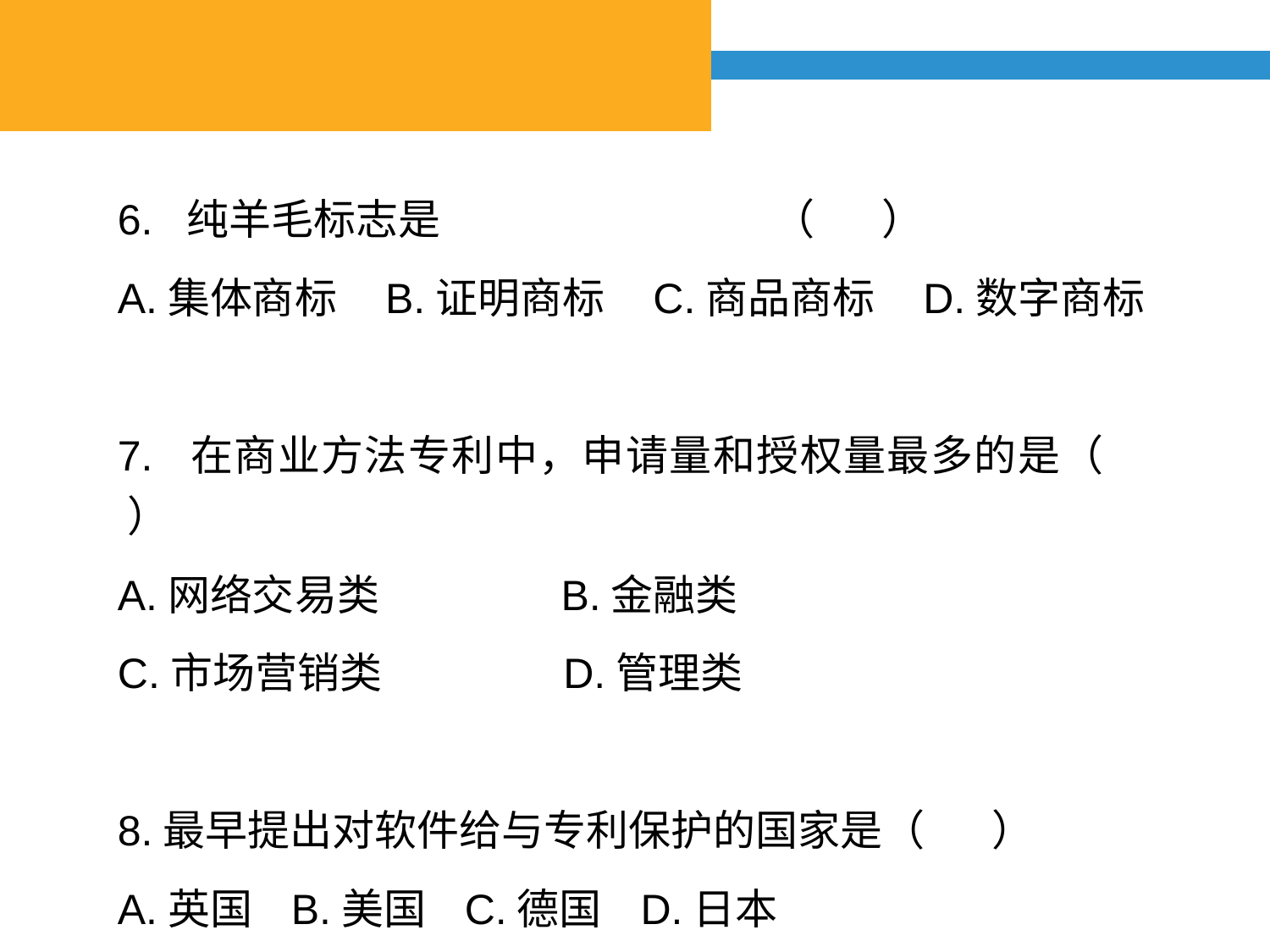

#
6.  纯羊毛标志是                                   （       ）
A.集体商标    B.证明商标    C.商品商标    D.数字商标

7.  在商业方法专利中，申请量和授权量最多的是（       ）
A.网络交易类                  B.金融类
C.市场营销类                  D.管理类

8.最早提出对软件给与专利保护的国家是（       ）
A.英国   B.美国   C.德国   D.日本